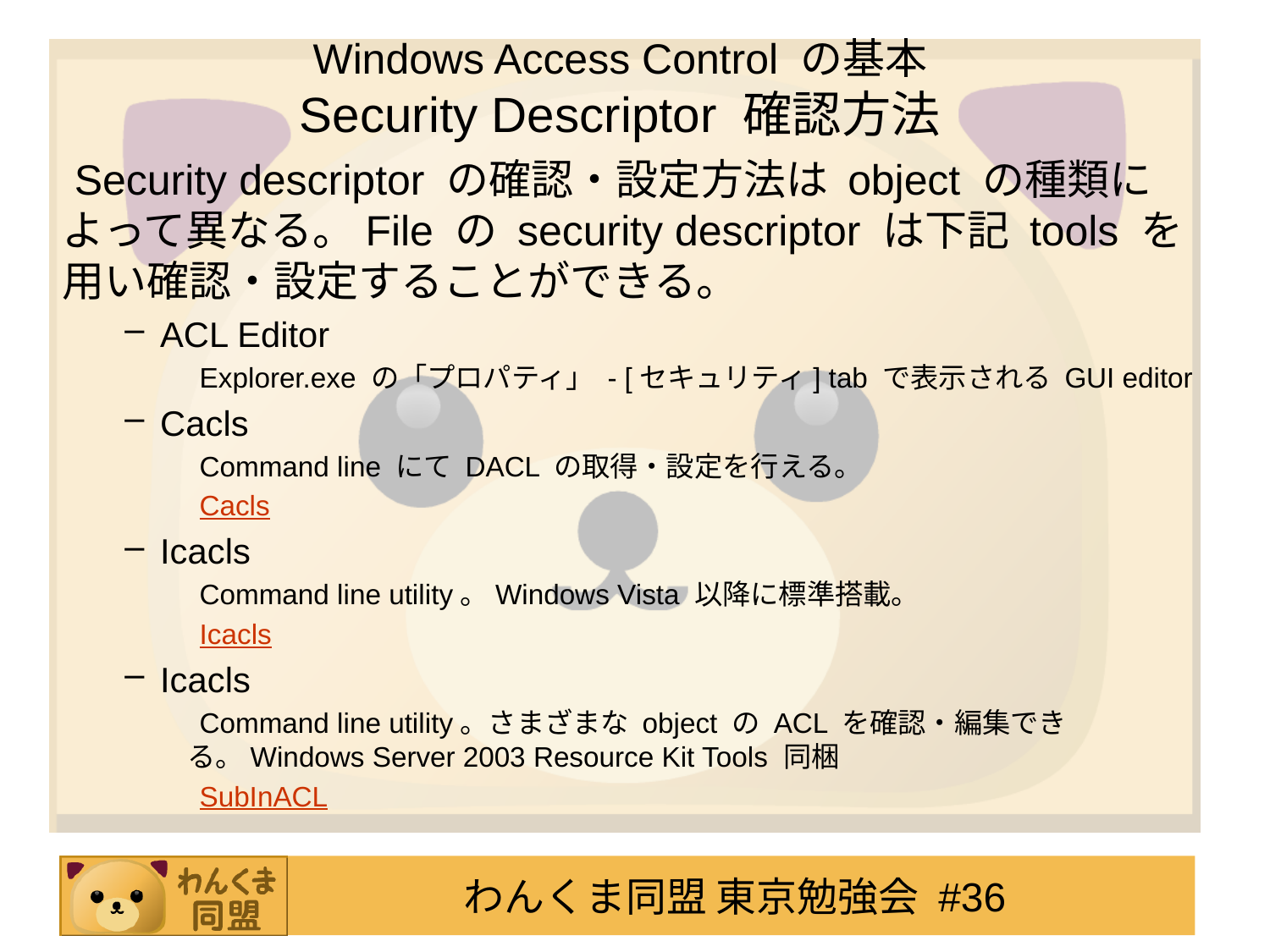

# Windows Access Control の基本 Security Descriptor 確認方法
Security descriptor の確認・設定方法は object の種類によって異なる。File の security descriptor は下記 tools を用い確認・設定することができる。
ACL Editor
Explorer.exe の「プロパティ」 - [セキュリティ] tab で表示される GUI editor
Cacls
Command line にて DACL の取得・設定を行える。
Cacls
Icacls
Command line utility。Windows Vista 以降に標準搭載。
Icacls
Icacls
Command line utility。さまざまな object の ACL を確認・編集できる。Windows Server 2003 Resource Kit Tools 同梱
SubInACL